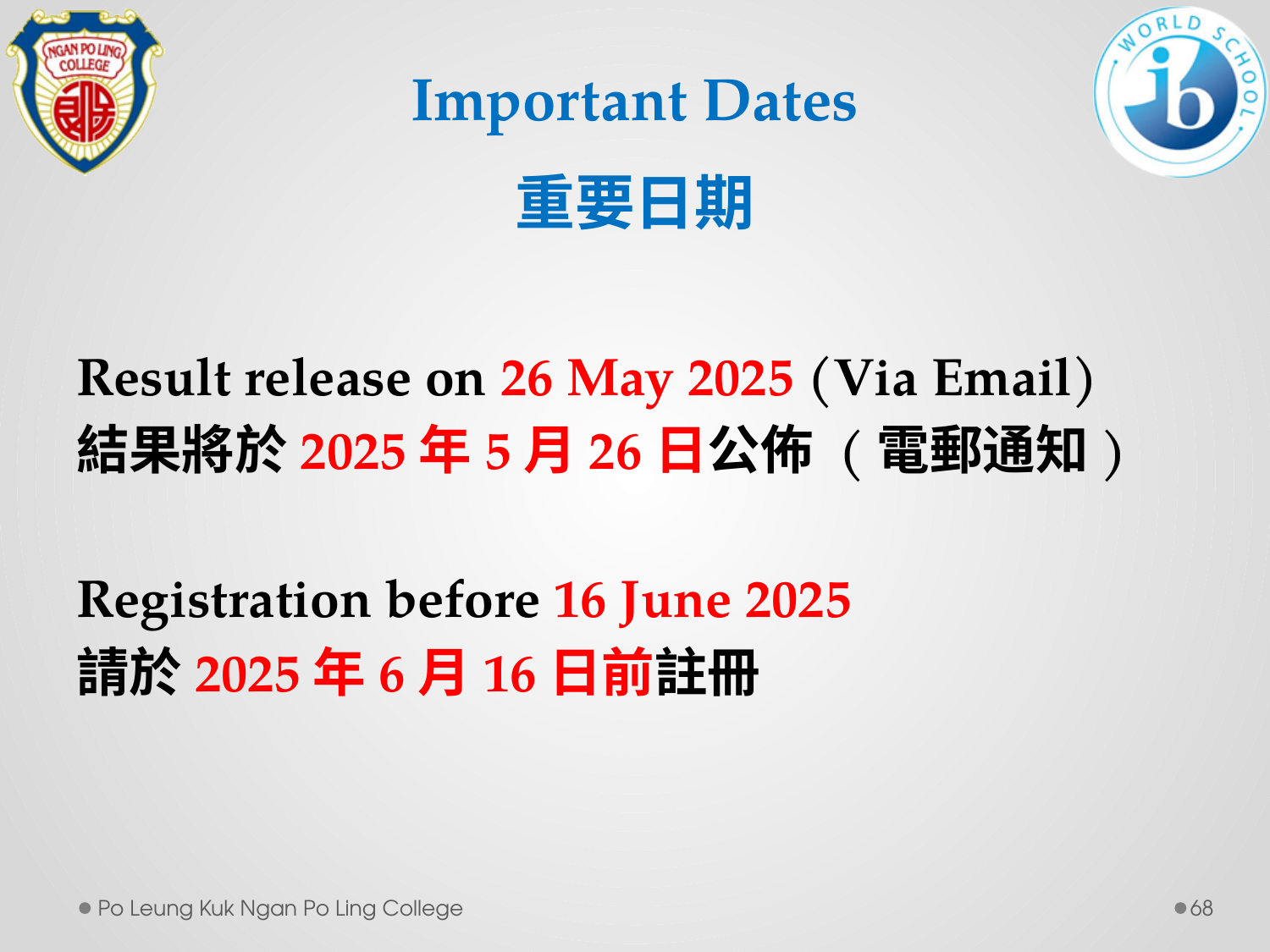

# Important Dates 重要日期

Result release on 26 May 2025 (Via Email)
結果將於2025年5月26日公佈 (電郵通知)

Registration before 16 June 2025
請於2025年6月16日前註冊
Po Leung Kuk Ngan Po Ling College
68